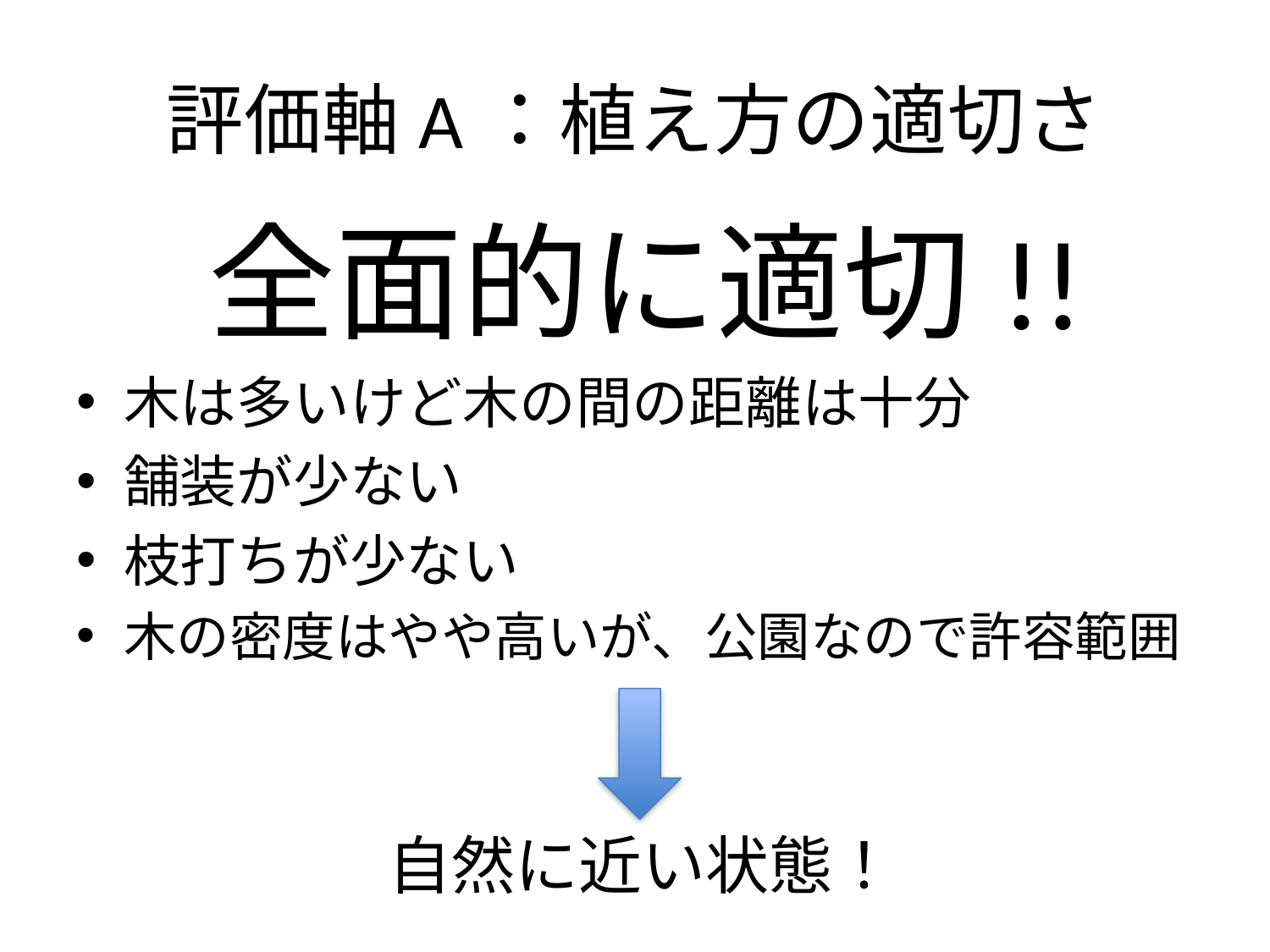

# 評価軸A：植え方の適切さ
全面的に適切!!
木は多いけど木の間の距離は十分
舗装が少ない
枝打ちが少ない
木の密度はやや高いが、公園なので許容範囲

自然に近い状態！